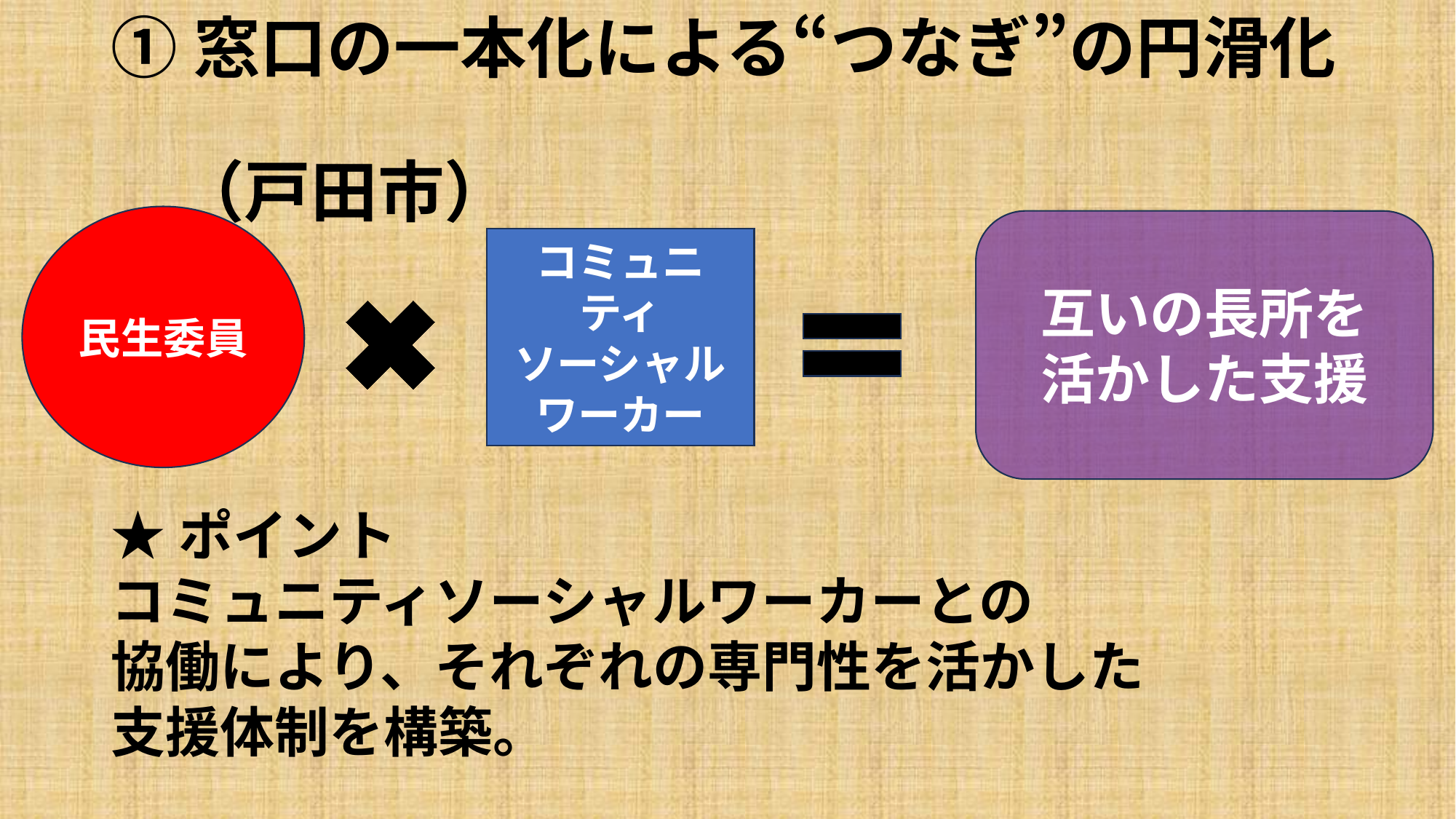

# ①窓口の一本化による“つなぎ”の円滑化　　　 　（戸田市）
民生委員
互いの長所を
活かした支援
コミュニティ
ソーシャル
ワーカー

★ポイント
コミュニティソーシャルワーカーとの
協働により、それぞれの専門性を活かした
支援体制を構築。